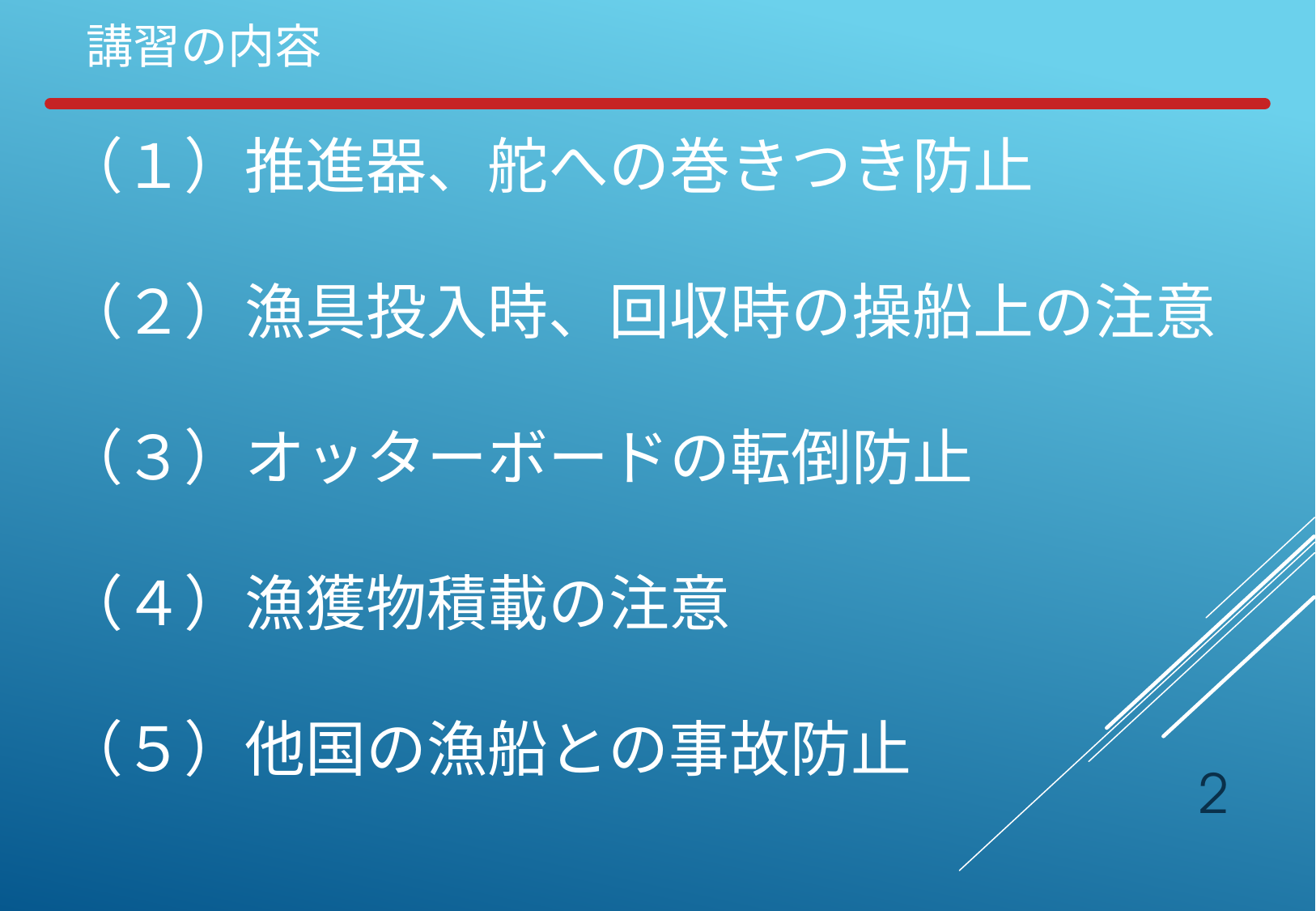

講習の内容
（１）推進器、舵への巻きつき防止

（２）漁具投入時、回収時の操船上の注意

（３）オッターボードの転倒防止

（４）漁獲物積載の注意

（５）他国の漁船との事故防止

2